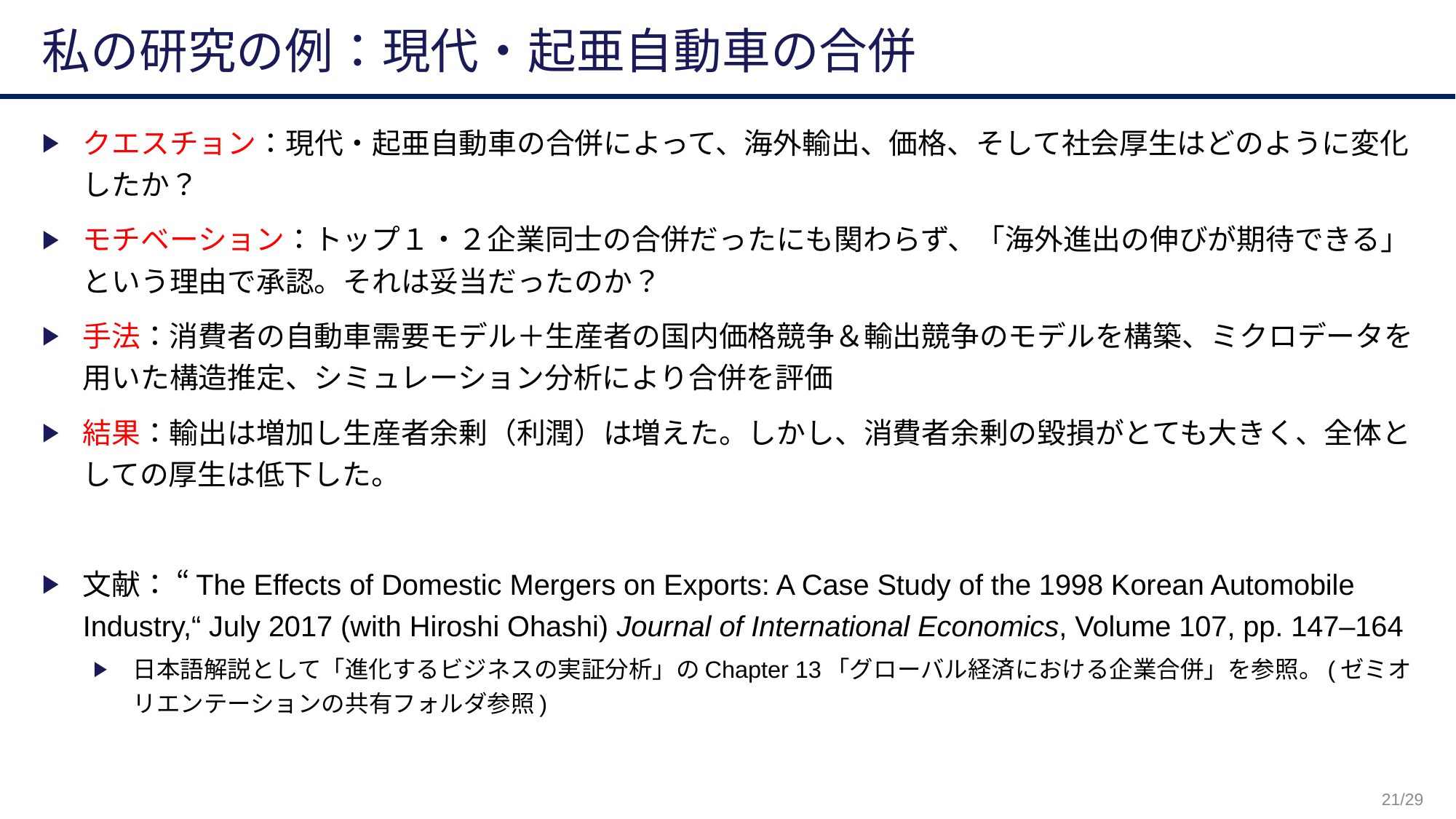

# 私の研究の例：現代・起亜自動車の合併
クエスチョン：現代・起亜自動車の合併によって、海外輸出、価格、そして社会厚生はどのように変化したか？
モチベーション：トップ１・２企業同士の合併だったにも関わらず、「海外進出の伸びが期待できる」という理由で承認。それは妥当だったのか？
手法：消費者の自動車需要モデル＋生産者の国内価格競争＆輸出競争のモデルを構築、ミクロデータを用いた構造推定、シミュレーション分析により合併を評価
結果：輸出は増加し生産者余剰（利潤）は増えた。しかし、消費者余剰の毀損がとても大きく、全体としての厚生は低下した。

文献： “The Effects of Domestic Mergers on Exports: A Case Study of the 1998 Korean Automobile　Industry,“ July 2017 (with Hiroshi Ohashi) Journal of International Economics, Volume 107, pp. 147–164
日本語解説として「進化するビジネスの実証分析」のChapter 13「グローバル経済における企業合併」を参照。(ゼミオリエンテーションの共有フォルダ参照)
21/29